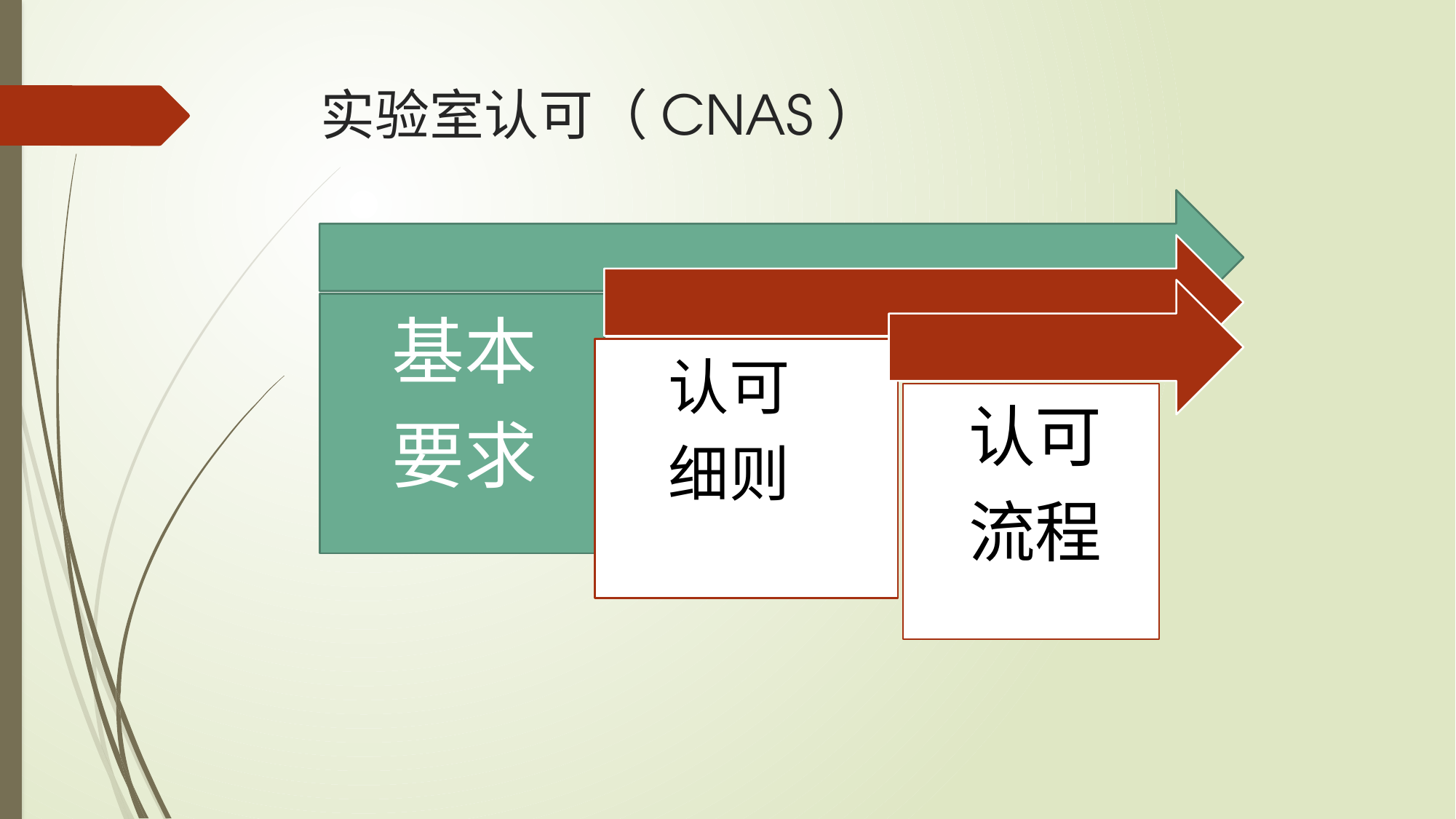

# 实验室认可（CNAS）

  基本
  要求

   认可
   细则

  认可
  流程